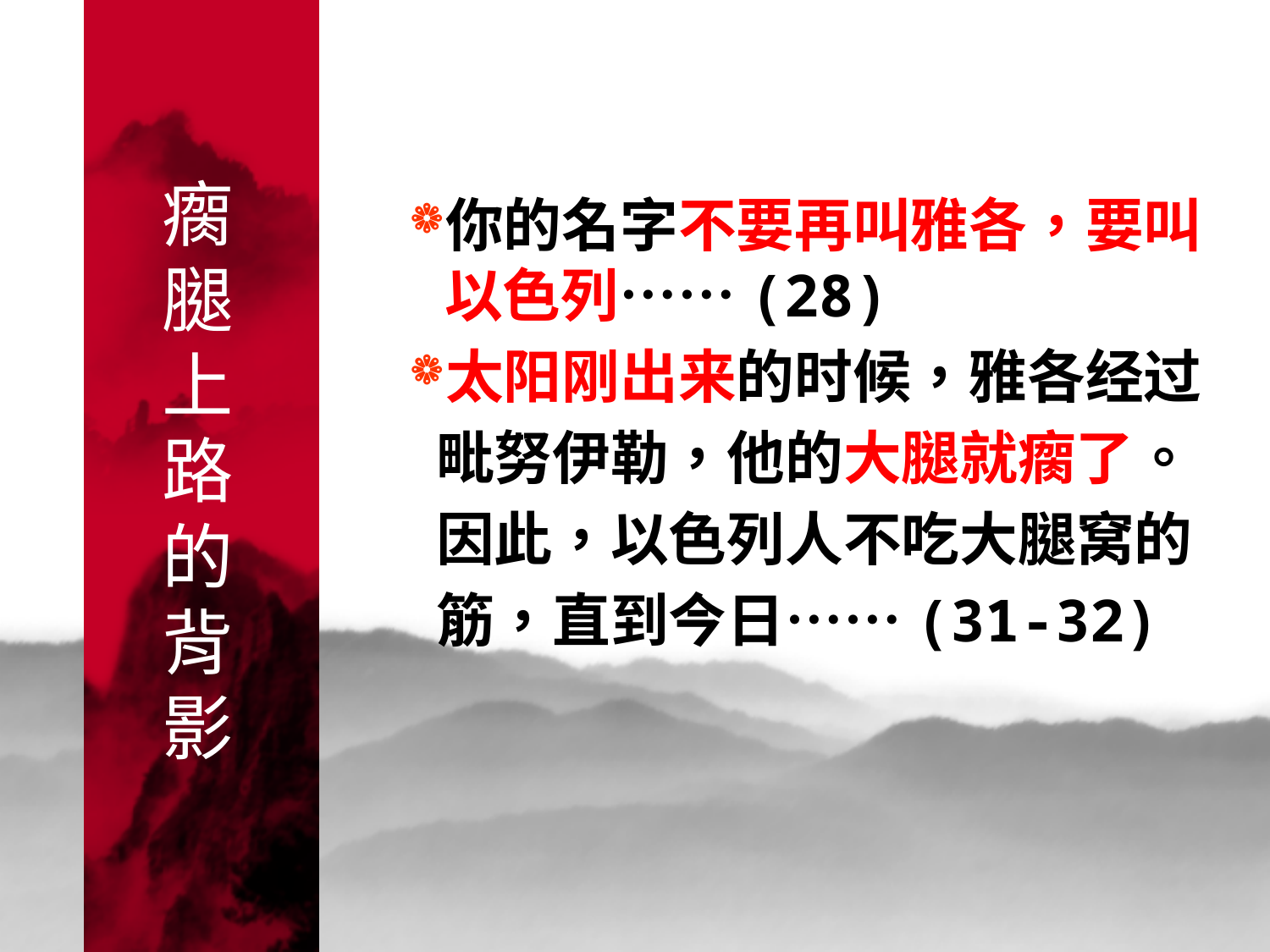

# 瘸 腿 上 路 的 背 影
你的名字不要再叫雅各，要叫以色列……(28)
太阳刚出来的时候，雅各经过
 毗努伊勒，他的大腿就瘸了。
 因此，以色列人不吃大腿窝的
 筋，直到今日……(31-32)